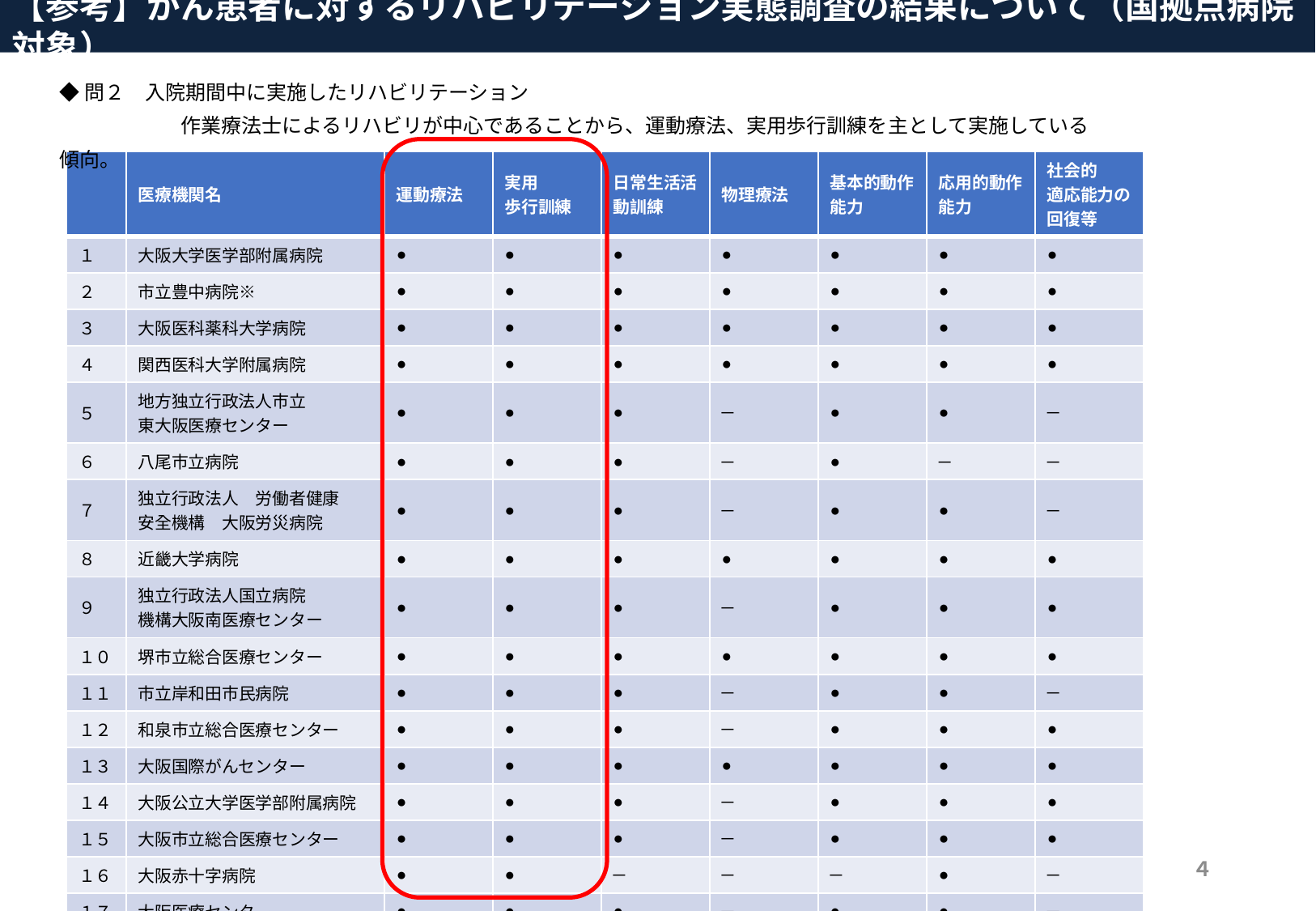

【参考】がん患者に対するリハビリテーション実態調査の結果について（国拠点病院対象）
◆問２　入院期間中に実施したリハビリテーション
　　　　　　作業療法士によるリハビリが中心であることから、運動療法、実用歩行訓練を主として実施している傾向。

|  | 医療機関名 | 運動療法 | 実用 歩行訓練 | 日常生活活動訓練 | 物理療法 | 基本的動作能力 | 応用的動作能力 | 社会的 適応能力の回復等 |
| --- | --- | --- | --- | --- | --- | --- | --- | --- |
| １ | 大阪大学医学部附属病院 | ● | ● | ● | ● | ● | ● | ● |
| ２ | 市立豊中病院※ | ● | ● | ● | ● | ● | ● | ● |
| ３ | 大阪医科薬科大学病院 | ● | ● | ● | ● | ● | ● | ● |
| ４ | 関西医科大学附属病院 | ● | ● | ● | ● | ● | ● | ● |
| ５ | 地方独立行政法人市立 東大阪医療センター | ● | ● | ● | ─ | ● | ● | ─ |
| ６ | 八尾市立病院 | ● | ● | ● | ─ | ● | ─ | ─ |
| ７ | 独立行政法人　労働者健康 安全機構　大阪労災病院 | ● | ● | ● | ─ | ● | ● | ─ |
| ８ | 近畿大学病院 | ● | ● | ● | ● | ● | ● | ● |
| ９ | 独立行政法人国立病院 機構大阪南医療センター | ● | ● | ● | ─ | ● | ● | ● |
| １０ | 堺市立総合医療センター | ● | ● | ● | ● | ● | ● | ● |
| １１ | 市立岸和田市民病院 | ● | ● | ● | ─ | ● | ● | ─ |
| １２ | 和泉市立総合医療センター | ● | ● | ● | ─ | ● | ● | ● |
| １３ | 大阪国際がんセンター | ● | ● | ● | ● | ● | ● | ● |
| １４ | 大阪公立大学医学部附属病院 | ● | ● | ● | ─ | ● | ● | ● |
| １５ | 大阪市立総合医療センター | ● | ● | ● | ─ | ● | ● | ● |
| １６ | 大阪赤十字病院 | ● | ● | ─ | ─ | ─ | ● | ─ |
| １７ | 大阪医療センター | ● | ● | ● | ─ | ● | ● | ─ |
| １８ | 大阪急性期・総合医療センター | ● | ● | ● | ─ | ─ | ─ | ─ |
４